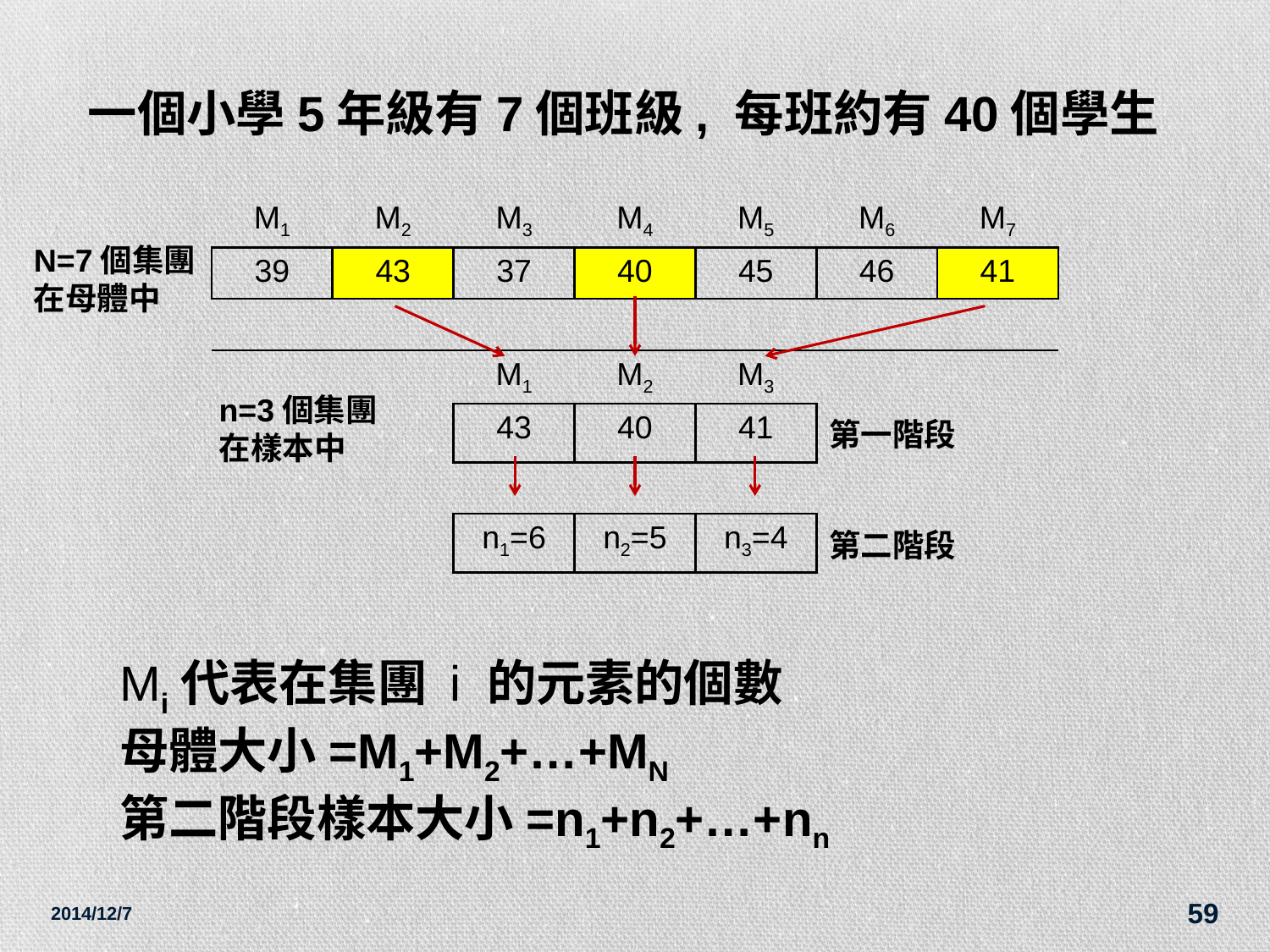

一個小學5年級有7個班級, 每班約有40個學生
| M1 | M2 | M3 | M4 | M5 | M6 | M7 |
| --- | --- | --- | --- | --- | --- | --- |
| 39 | 43 | 37 | 40 | 45 | 46 | 41 |
|  |  |  |  |  |  |  |
|  |  | M1 | M2 | M3 |  |  |
|  |  | 43 | 40 | 41 | 第一階段 |  |
|  |  |  |  |  |  |  |
|  |  | n1=6 | n2=5 | n3=4 | 第二階段 |  |
N=7個集團
在母體中
n=3個集團
在樣本中
Mi代表在集團 i 的元素的個數
母體大小=M1+M2+…+MN
第二階段樣本大小=n1+n2+…+nn
2014/12/7
59